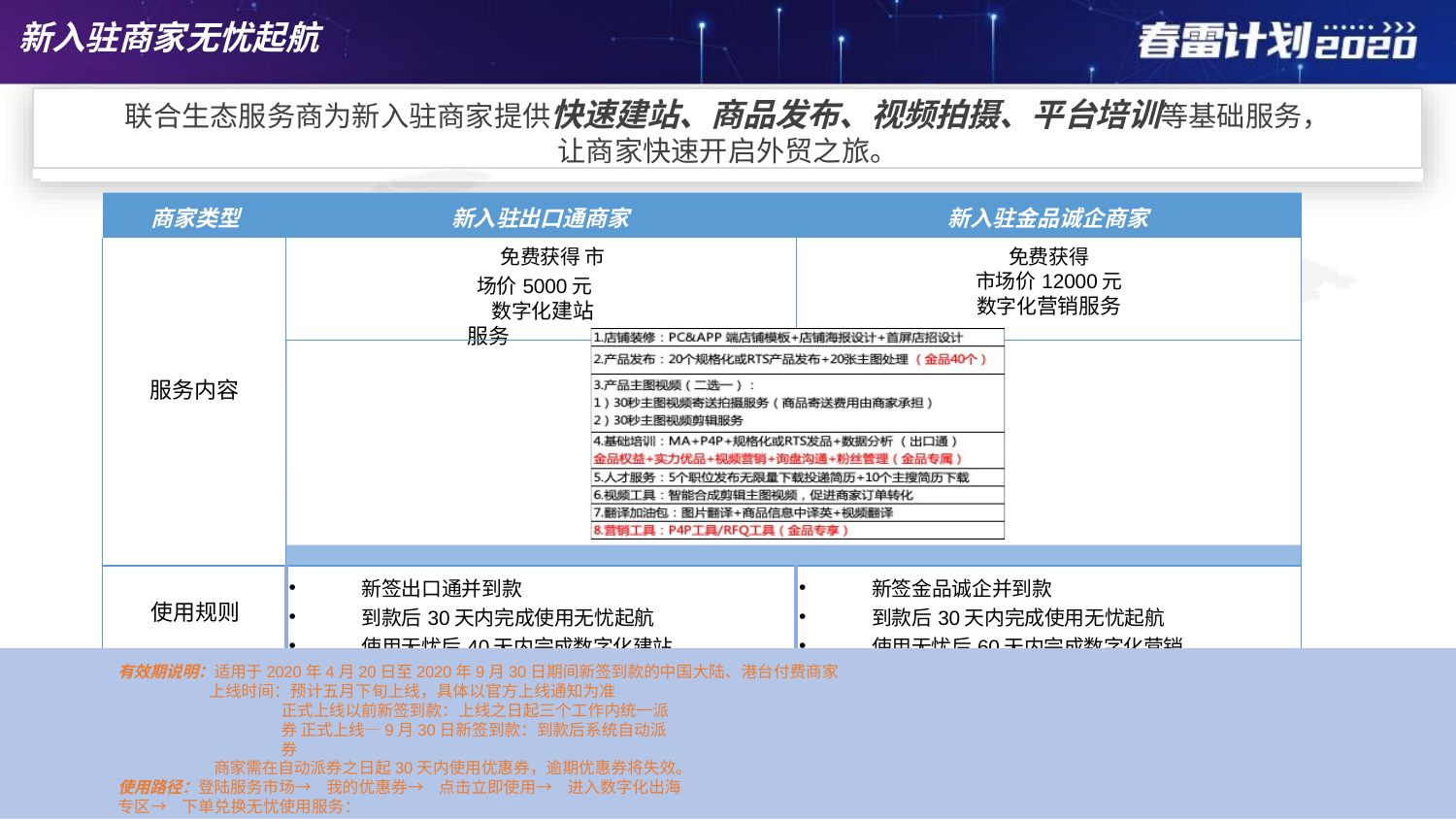

# 新入驻商家无忧起航

联合生态服务商为新入驻商家提供快速建站、商品发布、视频拍摄、平台培训等基础服务，
让商家快速开启外贸之旅。
| 商家类型 | 新入驻出口通商家 | 新入驻金品诚企商家 |
| --- | --- | --- |
| 服务内容 | 免费获得 市场价5000元 数字化建站服务 | 免费获得 市场价12000元 数字化营销服务 |
|  |  |  |
| 使用规则 | 新签出口通并到款 到款后30天内完成使用无忧起航 使用无忧后40天内完成数字化建站 | 新签金品诚企并到款 到款后30天内完成使用无忧起航 使用无忧后60天内完成数字化营销 |

有效期说明：适用于2020年4月20日至2020年9月30日期间新签到款的中国大陆、港台付费商家
上线时间：预计五月下旬上线，具体以官方上线通知为准
正式上线以前新签到款：上线之日起三个工作内统一派券 正式上线—9月30日新签到款：到款后系统自动派券
商家需在自动派券之日起30天内使用优惠券，逾期优惠券将失效。
使用路径：登陆服务市场→我的优惠券→点击立即使用→进入数字化出海专区→下单兑换无忧使用服务：https://fuwu.alibaba.com/account/my_coupons.htm